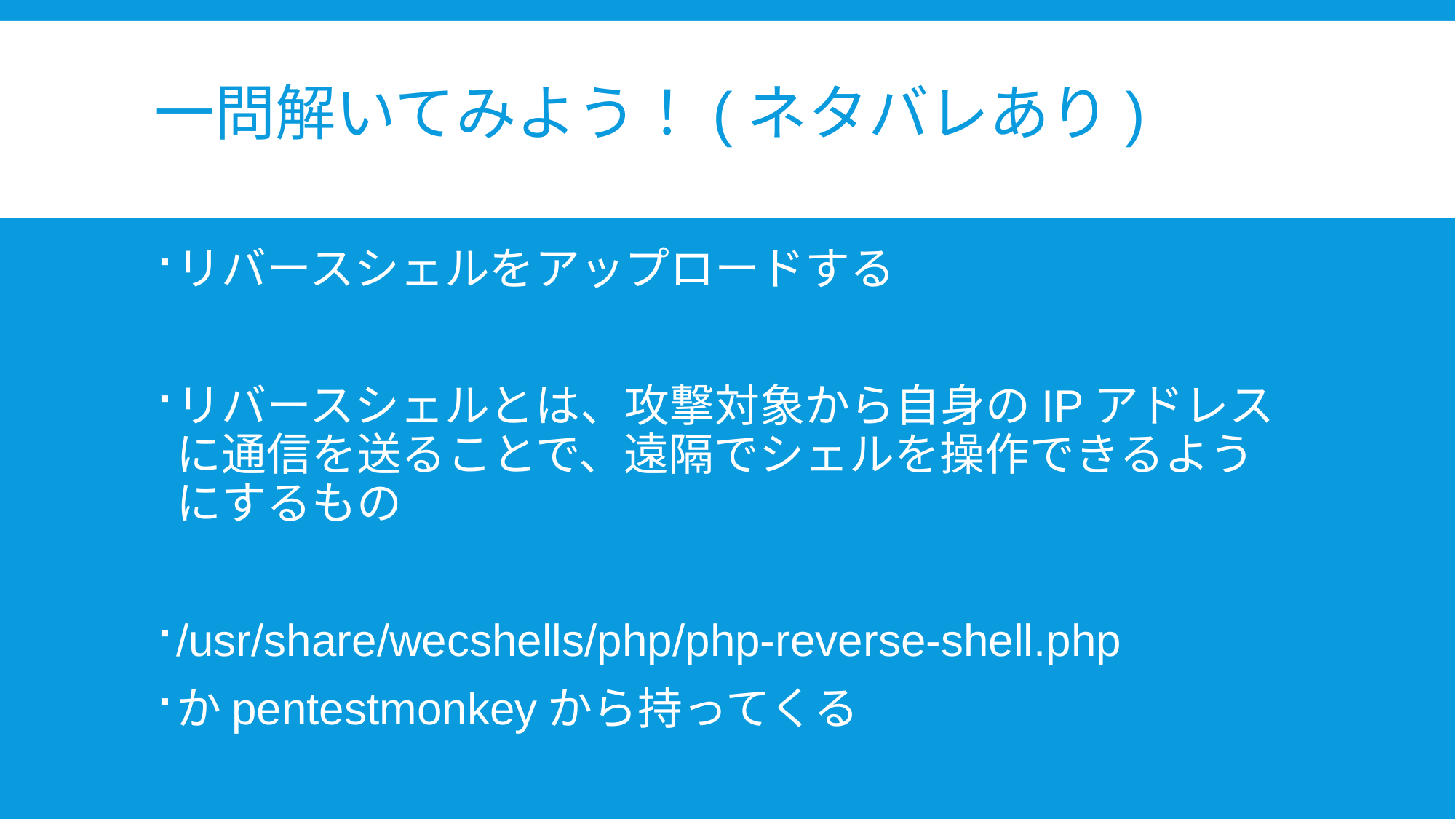

# 一問解いてみよう！(ネタバレあり)
リバースシェルをアップロードする

リバースシェルとは、攻撃対象から自身のIPアドレスに通信を送ることで、遠隔でシェルを操作できるようにするもの

/usr/share/wecshells/php/php-reverse-shell.php
かpentestmonkeyから持ってくる